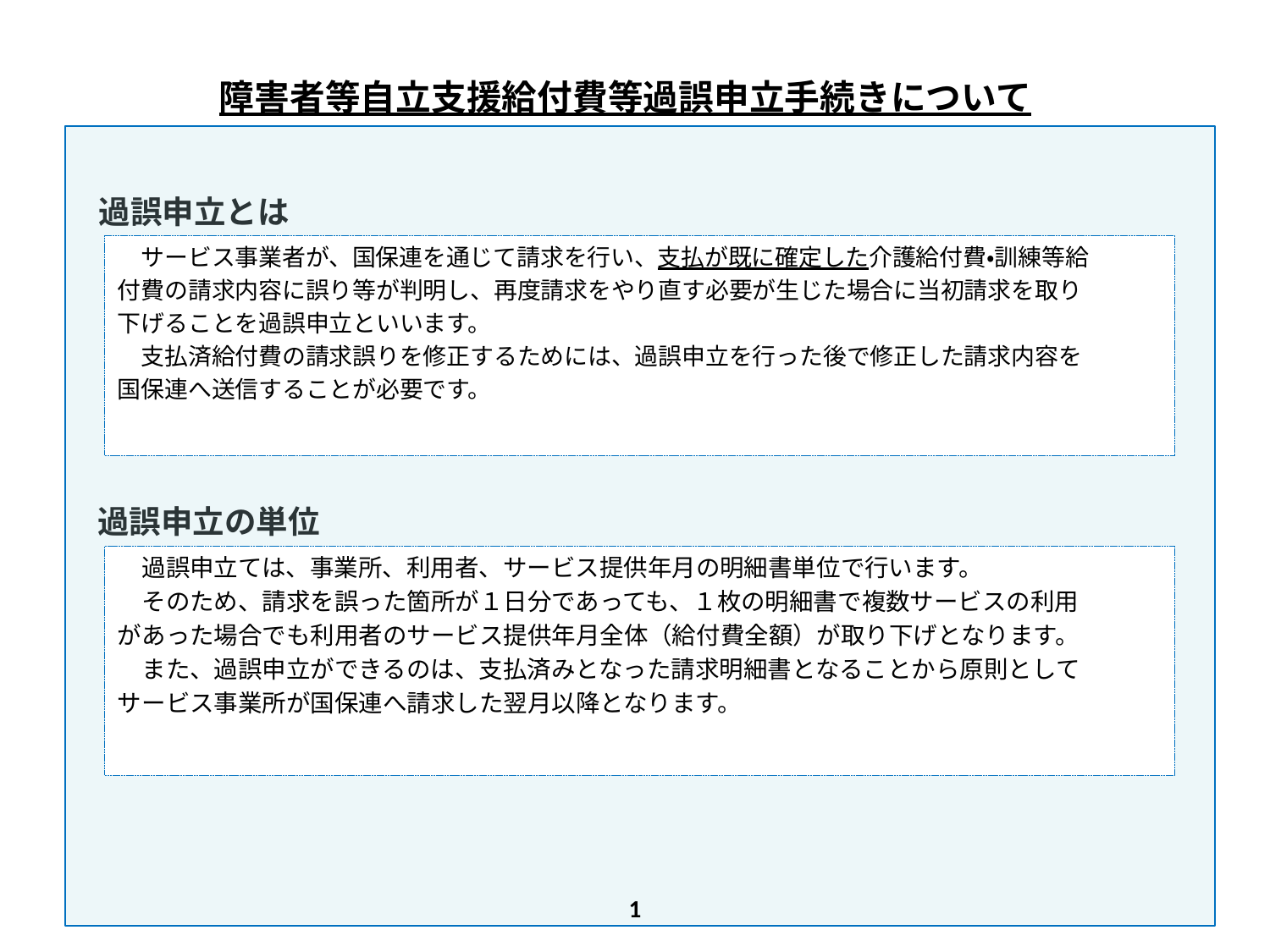

# 障害者等自立支援給付費等過誤申立手続きについて

過誤申立とは
　サービス事業者が、国保連を通じて請求を行い、支払が既に確定した介護給付費・訓練等給
付費の請求内容に誤り等が判明し、再度請求をやり直す必要が生じた場合に当初請求を取り
下げることを過誤申立といいます。
　支払済給付費の請求誤りを修正するためには、過誤申立を行った後で修正した請求内容を
国保連へ送信することが必要です。
過誤申立の単位
　過誤申立ては、事業所、利用者、サービス提供年月の明細書単位で行います。
　そのため、請求を誤った箇所が１日分であっても、１枚の明細書で複数サービスの利用
があった場合でも利用者のサービス提供年月全体（給付費全額）が取り下げとなります。
　また、過誤申立ができるのは、支払済みとなった請求明細書となることから原則として
サービス事業所が国保連へ請求した翌月以降となります。
1